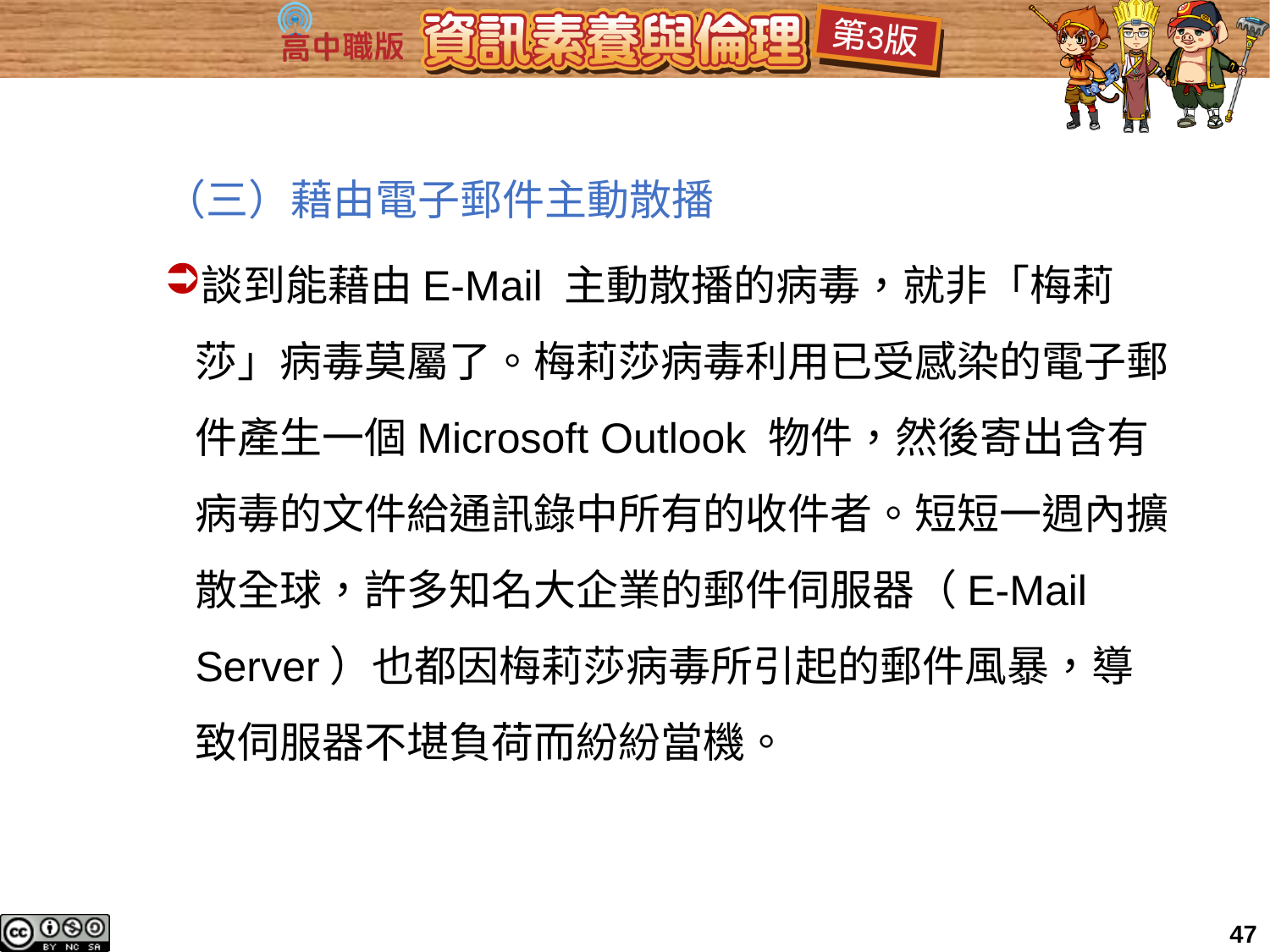

（三）藉由電子郵件主動散播
談到能藉由E-Mail 主動散播的病毒，就非「梅莉莎」病毒莫屬了。梅莉莎病毒利用已受感染的電子郵件產生一個Microsoft Outlook 物件，然後寄出含有病毒的文件給通訊錄中所有的收件者。短短一週內擴散全球，許多知名大企業的郵件伺服器（E-Mail Server）也都因梅莉莎病毒所引起的郵件風暴，導致伺服器不堪負荷而紛紛當機。
47